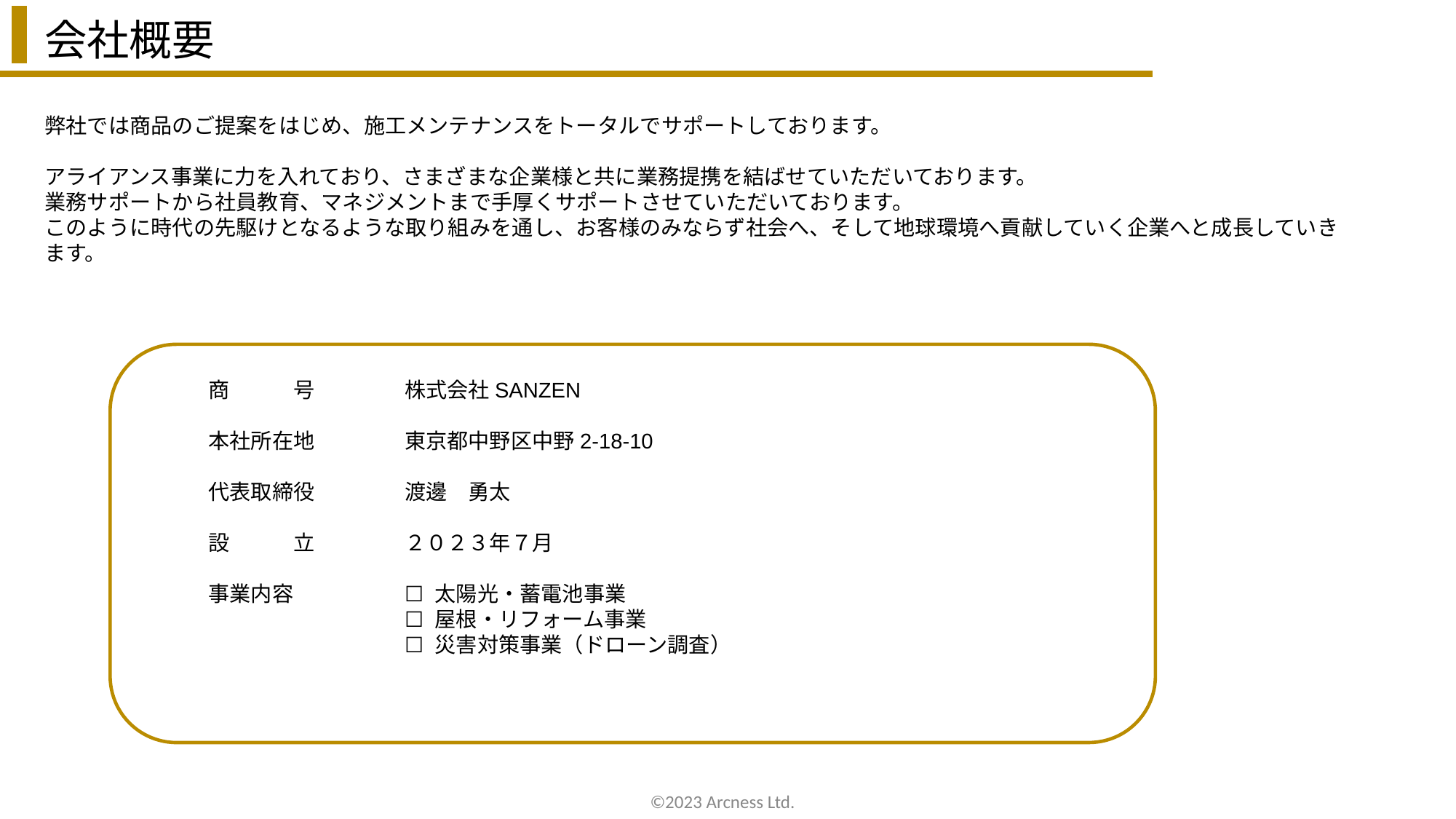

会社概要

弊社では商品のご提案をはじめ、施工メンテナンスをトータルでサポートしております。

アライアンス事業に力を入れており、さまざまな企業様と共に業務提携を結ばせていただいております。
業務サポートから社員教育、マネジメントまで手厚くサポートさせていただいております。
このように時代の先駆けとなるような取り組みを通し、お客様のみならず社会へ、そして地球環境へ貢献していく企業へと成長していきます。

商　　　号

本社所在地

代表取締役

設　　　立

事業内容

株式会社SANZEN

東京都中野区中野2-18-10

渡邊　勇太

２０２３年７月

☐ 太陽光・蓄電池事業
☐ 屋根・リフォーム事業
☐ 災害対策事業（ドローン調査）

©2023 Arcness Ltd.